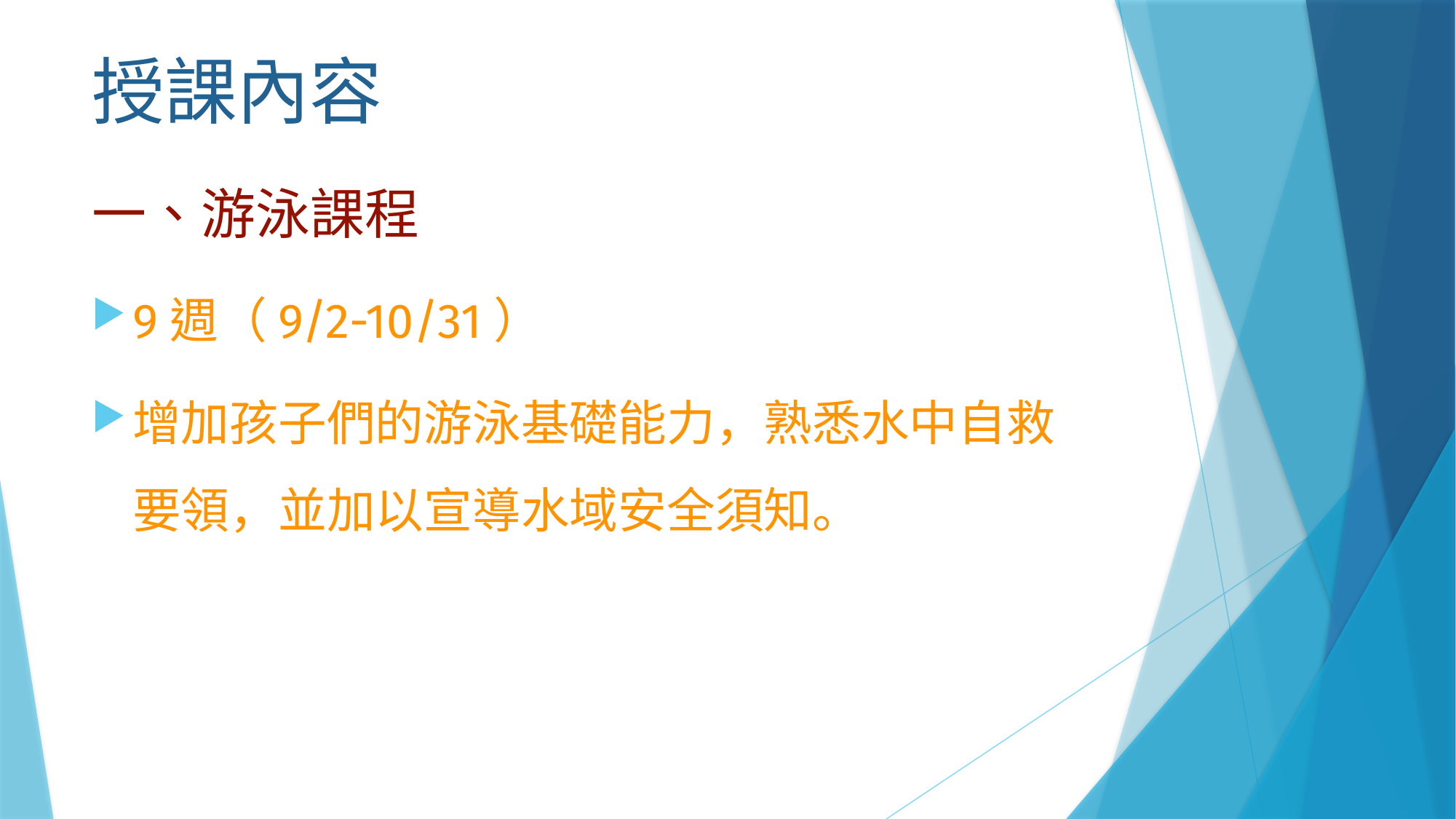

# 授課內容
一、游泳課程
9週（9/2-10/31）
增加孩子們的游泳基礎能力，熟悉水中自救要領，並加以宣導水域安全須知。